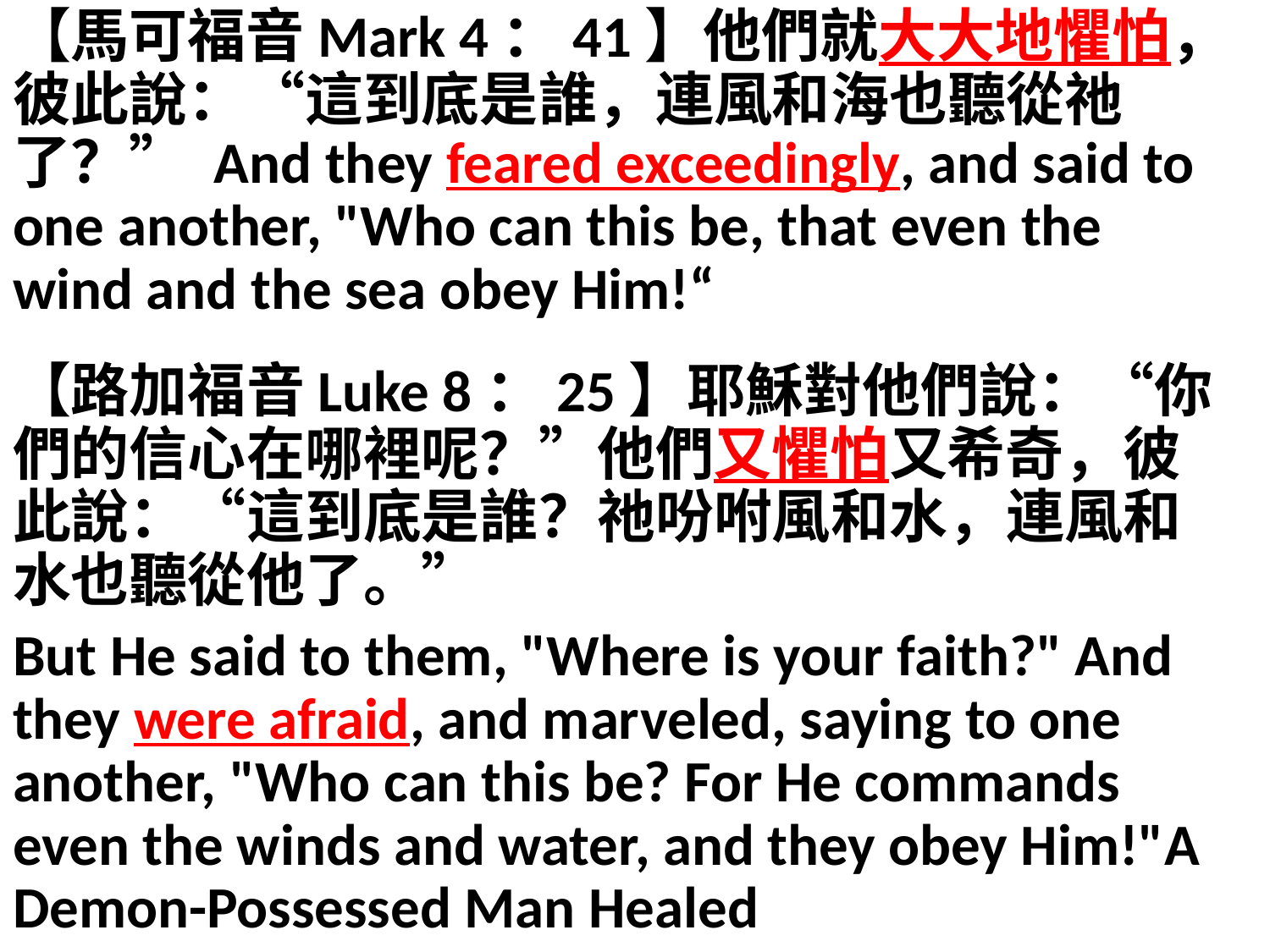

【馬可福音Mark 4：41】他們就大大地懼怕，彼此說：“這到底是誰，連風和海也聽從祂了？” And they feared exceedingly, and said to one another, "Who can this be, that even the wind and the sea obey Him!“

【路加福音Luke 8：25】耶穌對他們說：“你們的信心在哪裡呢？”他們又懼怕又希奇，彼此說：“這到底是誰？祂吩咐風和水，連風和水也聽從他了。”
But He said to them, "Where is your faith?" And they were afraid, and marveled, saying to one another, "Who can this be? For He commands even the winds and water, and they obey Him!"A Demon-Possessed Man Healed